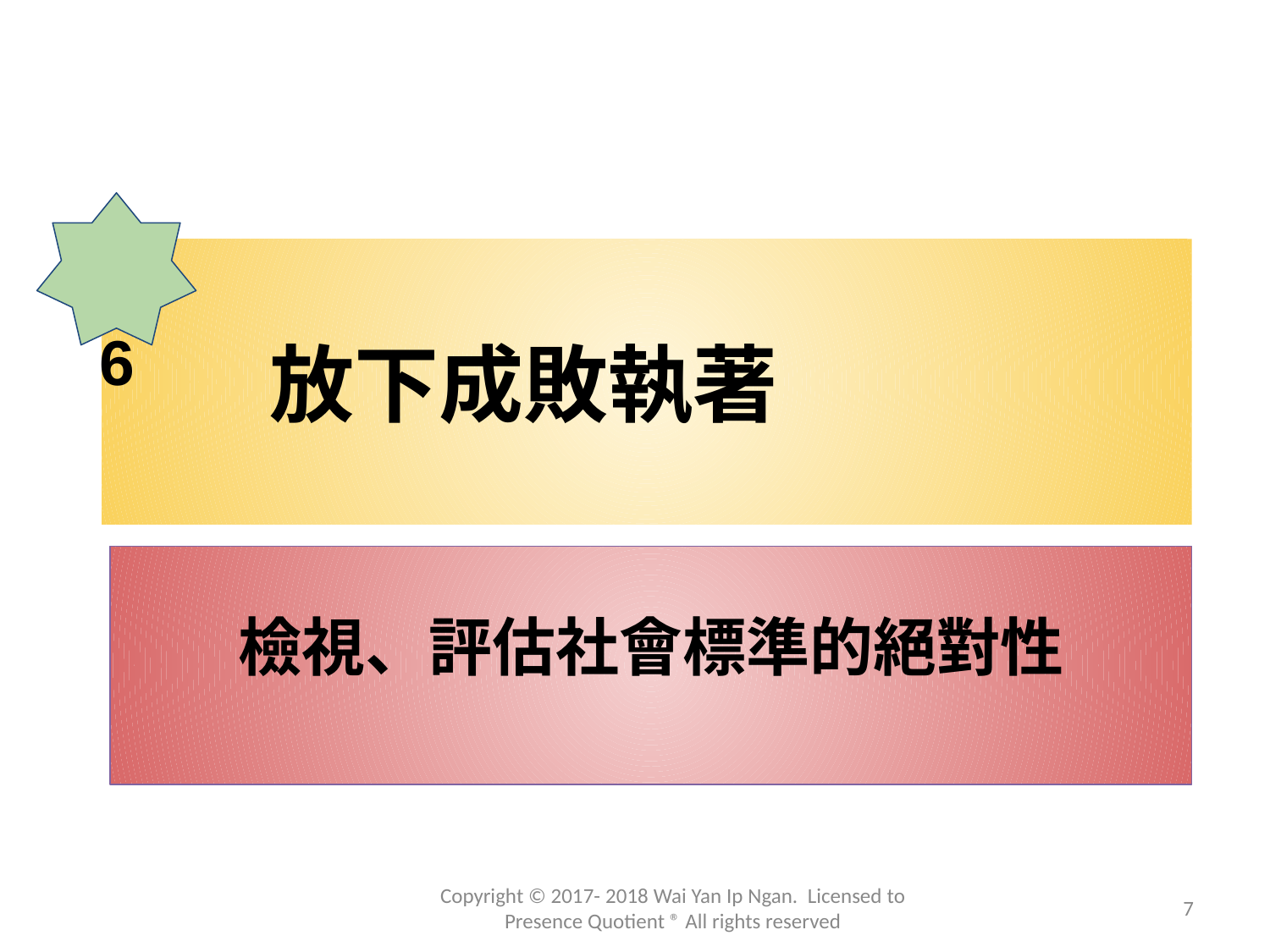

6
# 放下成敗執著

檢視、評估社會標準的絕對性

Copyright © 2017- 2018 Wai Yan Ip Ngan.  Licensed to Presence Quotient ® All rights reserved
7